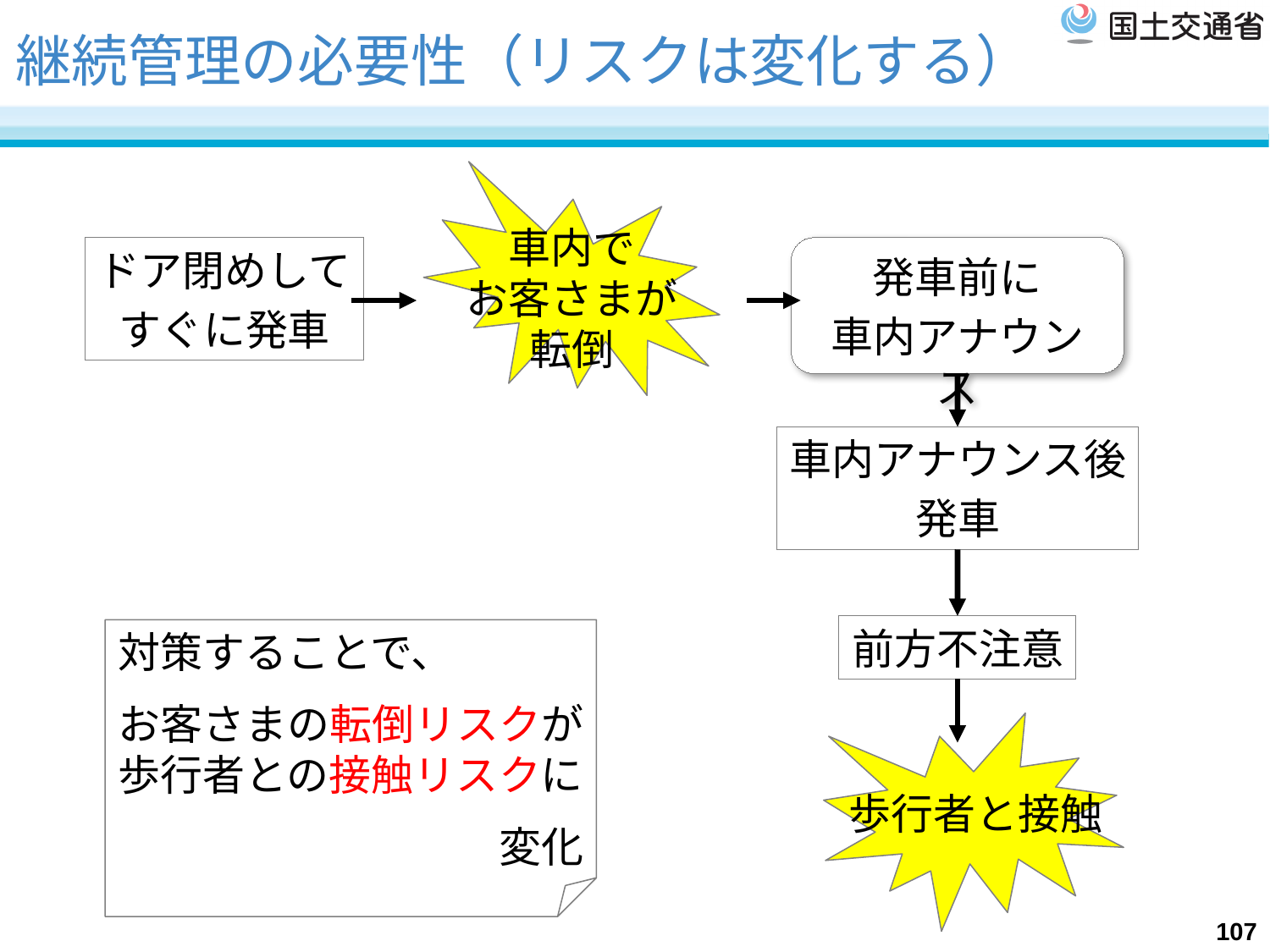

# 継続管理の必要性（リスクは変化する）

車内で
お客さまが
転倒
ドア閉めして
すぐに発車
発車前に
車内アナウンス
車内アナウンス後
発車
前方不注意
対策することで、

お客さまの転倒リスクが
歩行者との接触リスクに

変化

歩行者と接触
107